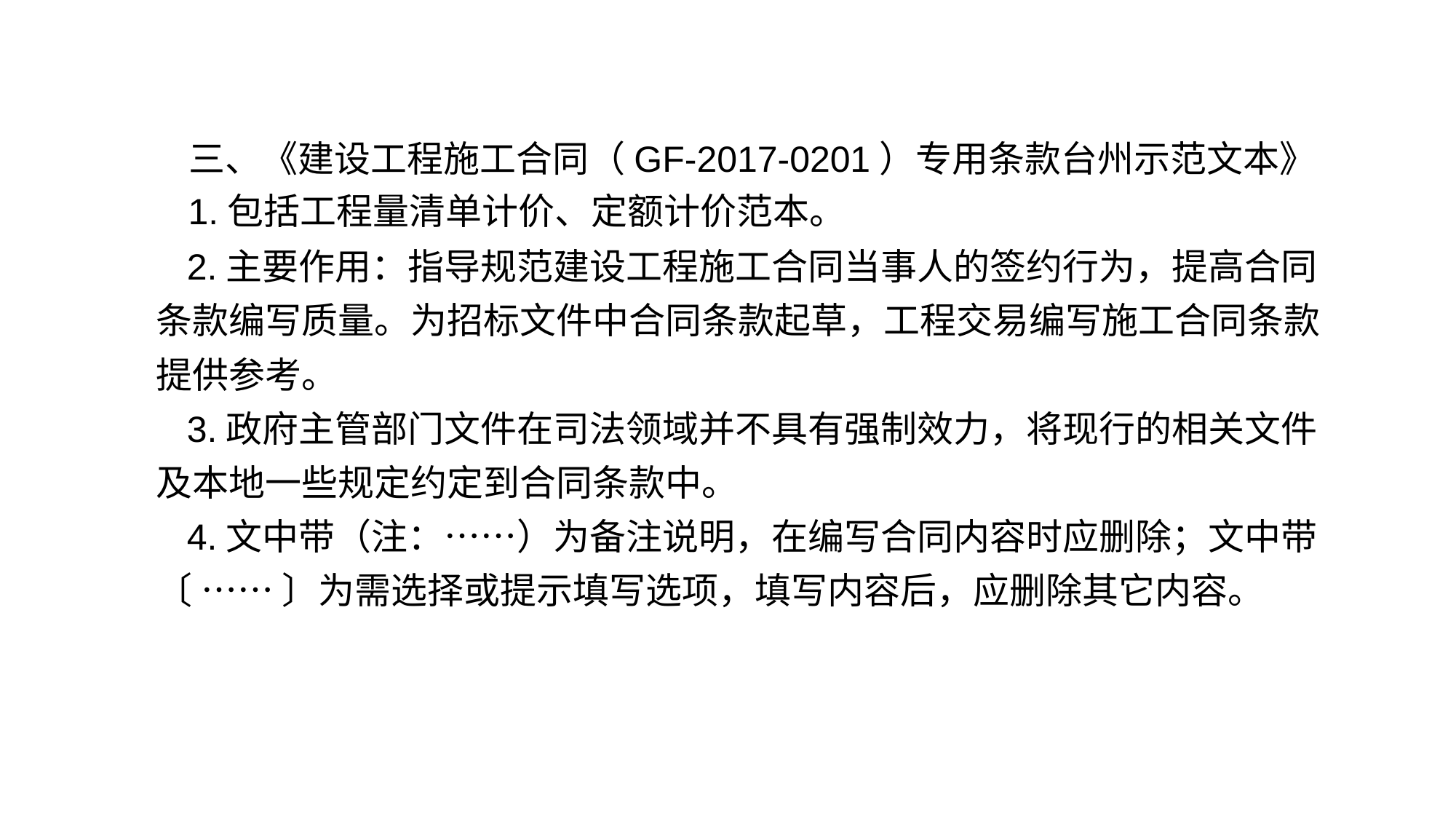

三、《建设工程施工合同（GF-2017-0201）专用条款台州示范文本》
   1.包括工程量清单计价、定额计价范本。
   2.主要作用：指导规范建设工程施工合同当事人的签约行为，提高合同条款编写质量。为招标文件中合同条款起草，工程交易编写施工合同条款提供参考。
   3.政府主管部门文件在司法领域并不具有强制效力，将现行的相关文件及本地一些规定约定到合同条款中。
   4.文中带（注：……）为备注说明，在编写合同内容时应删除；文中带〔 …… 〕为需选择或提示填写选项，填写内容后，应删除其它内容。